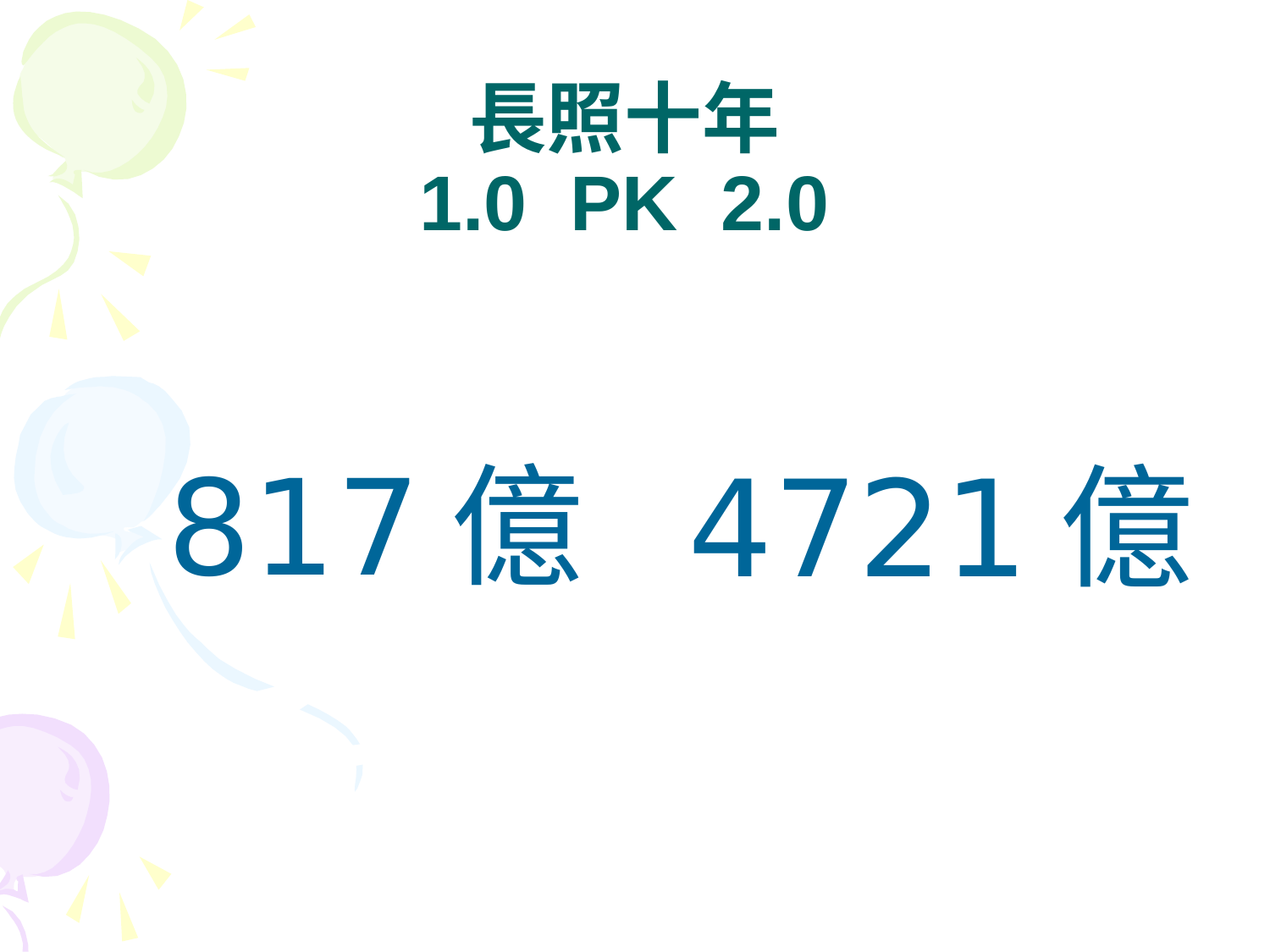

# 長照十年 1.0  PK  2.0
4721億
817億